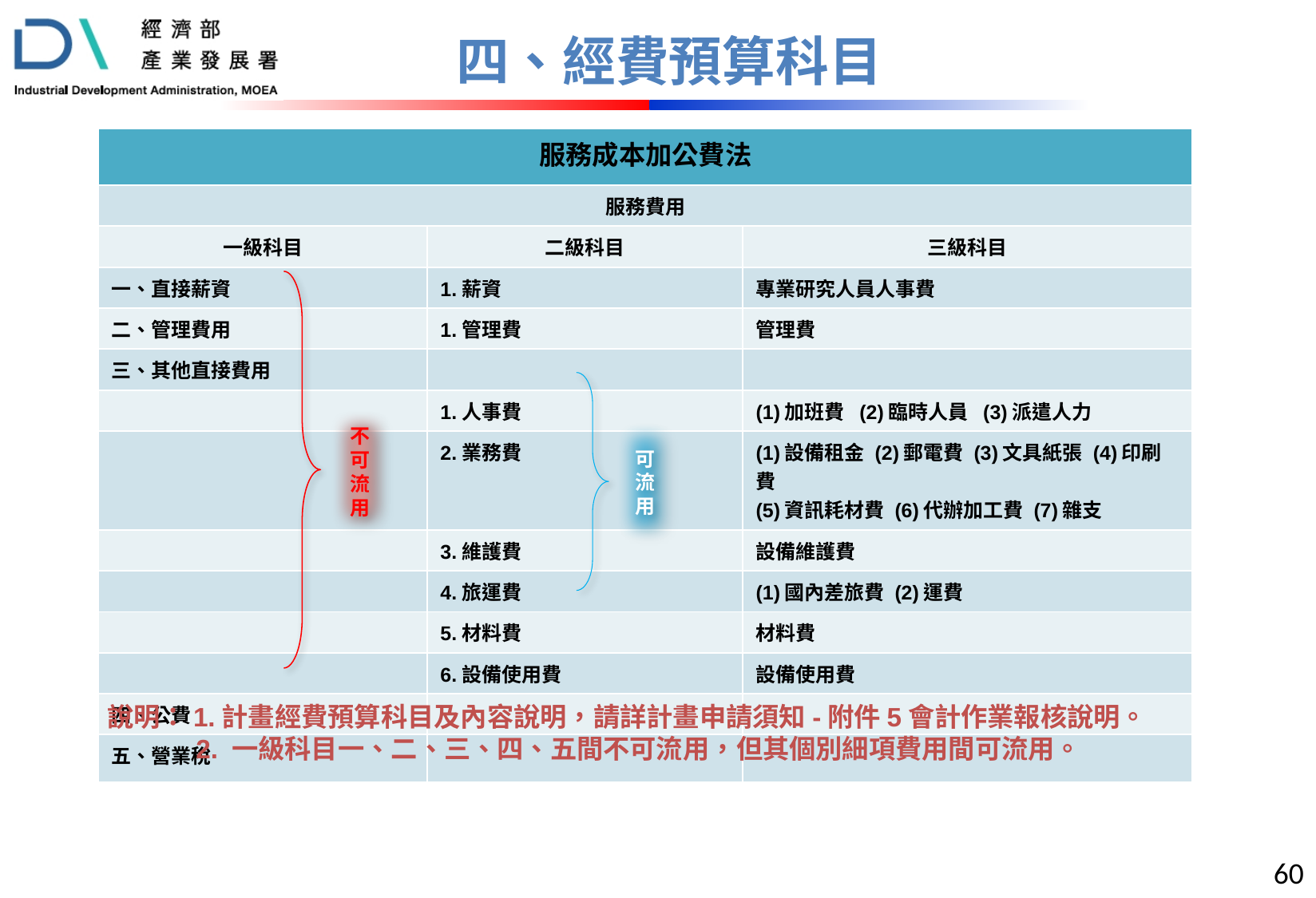

# 四、經費預算科目
| 服務成本加公費法 |  |  |
| --- | --- | --- |
| 服務費用 |  |  |
| 一級科目 | 二級科目 | 三級科目 |
| 一、直接薪資 | 1.薪資 | 專業研究人員人事費 |
| 二、管理費用 | 1.管理費 | 管理費 |
| 三、其他直接費用 |  |  |
|  | 1.人事費 | (1)加班費 (2)臨時人員 (3)派遣人力 |
|  | 2.業務費 | (1)設備租金 (2)郵電費 (3)文具紙張 (4)印刷費 (5)資訊耗材費 (6)代辦加工費 (7)雜支 |
|  | 3.維護費 | 設備維護費 |
|  | 4.旅運費 | (1)國內差旅費 (2)運費 |
|  | 5.材料費 | 材料費 |
|  | 6.設備使用費 | 設備使用費 |
| 四、公費 |  |  |
| 五、營業稅 |  |  |

不可流用
可流用
說明：1.計畫經費預算科目及內容說明，請詳計畫申請須知-附件5會計作業報核說明。
            2. 一級科目一、二、三、四、五間不可流用，但其個別細項費用間可流用。